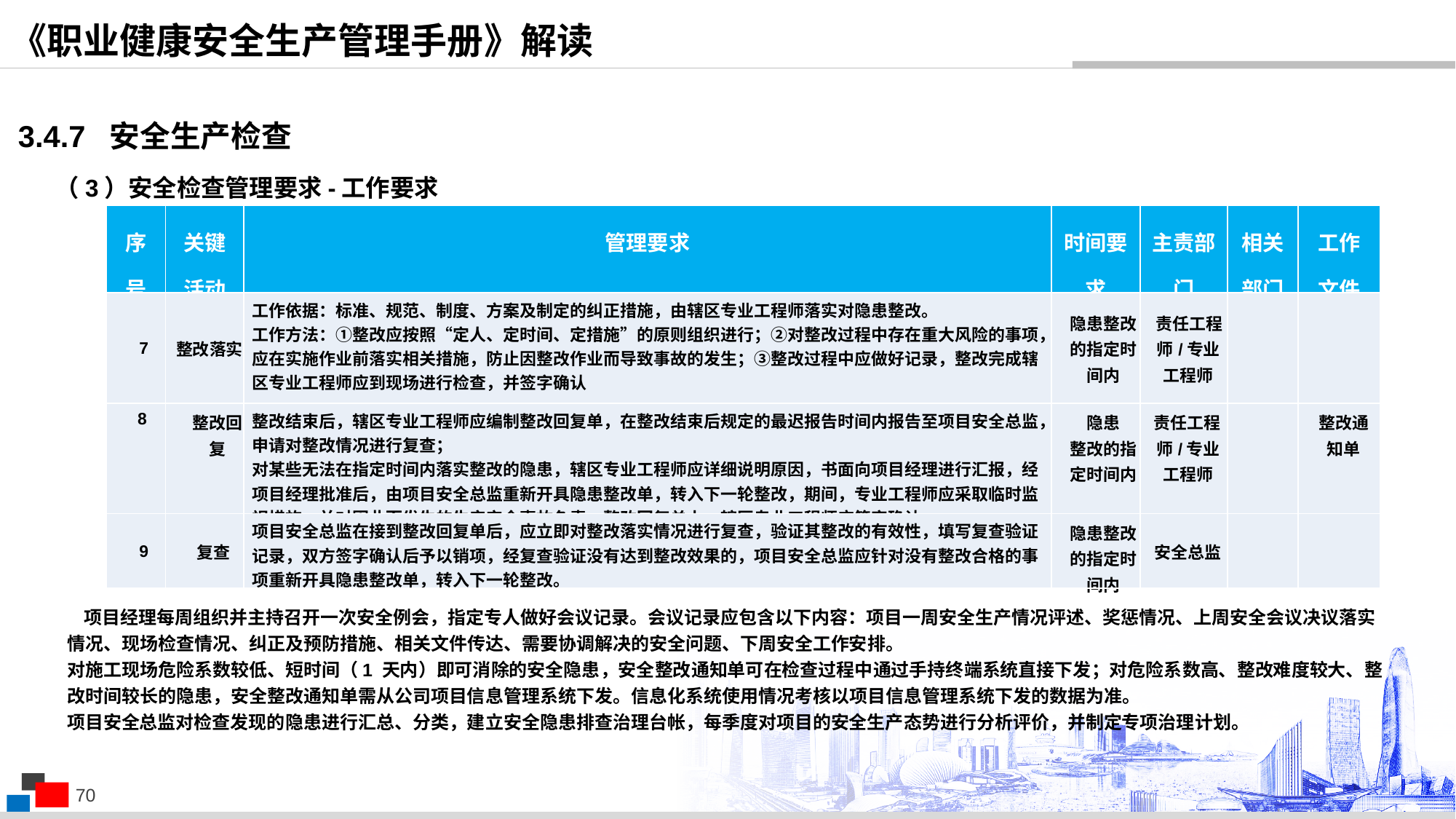

《职业健康安全生产管理手册》解读
3.4.7  安全生产检查
（3）安全检查管理要求-工作要求
| 序号 | 关键活动 | 管理要求 | 时间要求 | 主责部门 | 相关部门 | 工作文件 |
| --- | --- | --- | --- | --- | --- | --- |
| 7 | 整改落实 | 工作依据：标准、规范、制度、方案及制定的纠正措施，由辖区专业工程师落实对隐患整改。 工作方法：①整改应按照“定人、定时间、定措施”的原则组织进行；②对整改过程中存在重大风险的事项，应在实施作业前落实相关措施，防止因整改作业而导致事故的发生；③整改过程中应做好记录，整改完成辖区专业工程师应到现场进行检查，并签字确认 | 隐患整改的指定时间内 | 责任工程师/专业工程师 |  |  |
| 8 | 整改回复 | 整改结束后，辖区专业工程师应编制整改回复单，在整改结束后规定的最迟报告时间内报告至项目安全总监，申请对整改情况进行复查； 对某些无法在指定时间内落实整改的隐患，辖区专业工程师应详细说明原因，书面向项目经理进行汇报，经项目经理批准后，由项目安全总监重新开具隐患整改单，转入下一轮整改，期间，专业工程师应采取临时监视措施，并对因此而发生的生产安全事故负责，整改回复单上，辖区专业工程师应签字确认。 | 隐患 整改的指定时间内 | 责任工程师/专业工程师 |  | 整改通知单 |
| 9 | 复查 | 项目安全总监在接到整改回复单后，应立即对整改落实情况进行复查，验证其整改的有效性，填写复查验证记录，双方签字确认后予以销项，经复查验证没有达到整改效果的，项目安全总监应针对没有整改合格的事项重新开具隐患整改单，转入下一轮整改。 | 隐患整改的指定时间内 | 安全总监 |  |  |
   项目经理每周组织并主持召开一次安全例会，指定专人做好会议记录。会议记录应包含以下内容：项目一周安全生产情况评述、奖惩情况、上周安全会议决议落实情况、现场检查情况、纠正及预防措施、相关文件传达、需要协调解决的安全问题、下周安全工作安排。
对施工现场危险系数较低、短时间（1 天内）即可消除的安全隐患，安全整改通知单可在检查过程中通过手持终端系统直接下发；对危险系数高、整改难度较大、整改时间较长的隐患，安全整改通知单需从公司项目信息管理系统下发。信息化系统使用情况考核以项目信息管理系统下发的数据为准。
项目安全总监对检查发现的隐患进行汇总、分类，建立安全隐患排查治理台帐，每季度对项目的安全生产态势进行分析评价，并制定专项治理计划。